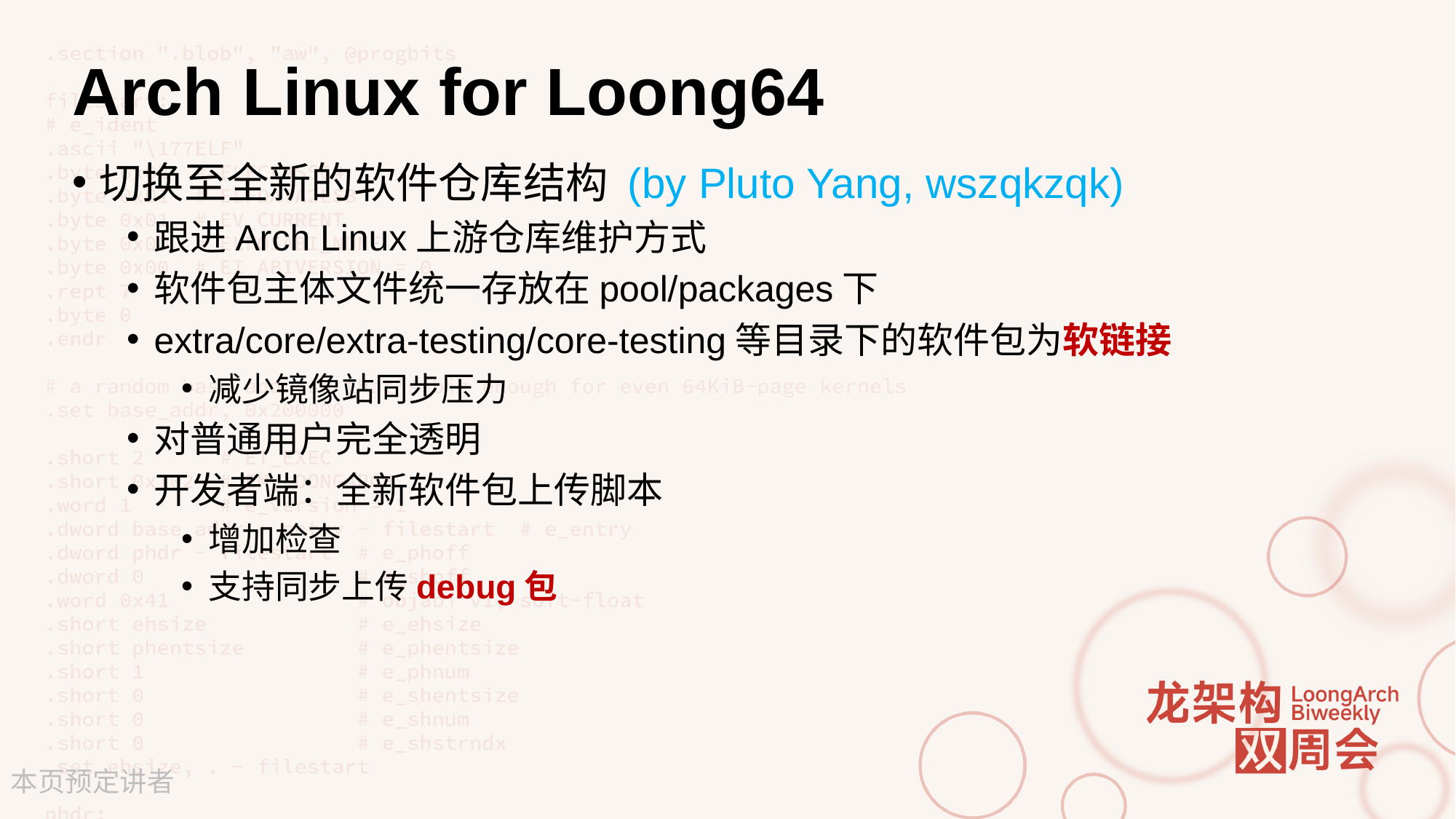

# Arch Linux for Loong64
切换至全新的软件仓库结构 (by Pluto Yang, wszqkzqk)
跟进Arch Linux上游仓库维护方式
软件包主体文件统一存放在pool/packages下
extra/core/extra-testing/core-testing等目录下的软件包为软链接
减少镜像站同步压力
对普通用户完全透明
开发者端：全新软件包上传脚本
增加检查
支持同步上传debug包